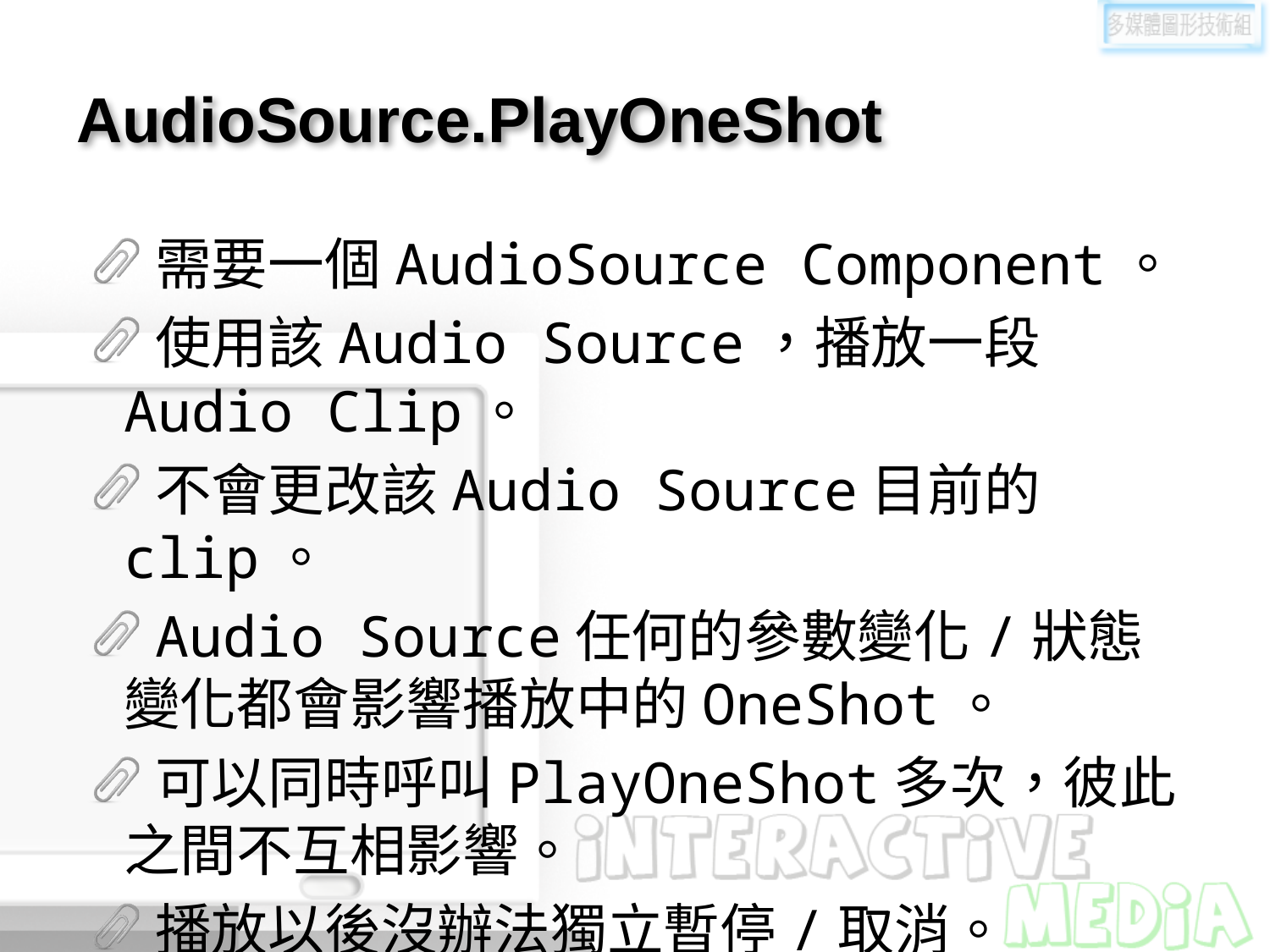

# AudioSource.PlayOneShot
需要一個AudioSource Component。
使用該Audio Source，播放一段Audio Clip。
不會更改該Audio Source目前的clip。
Audio Source任何的參數變化/狀態變化都會影響播放中的OneShot。
可以同時呼叫PlayOneShot多次，彼此之間不互相影響。
播放以後沒辦法獨立暫停/取消。